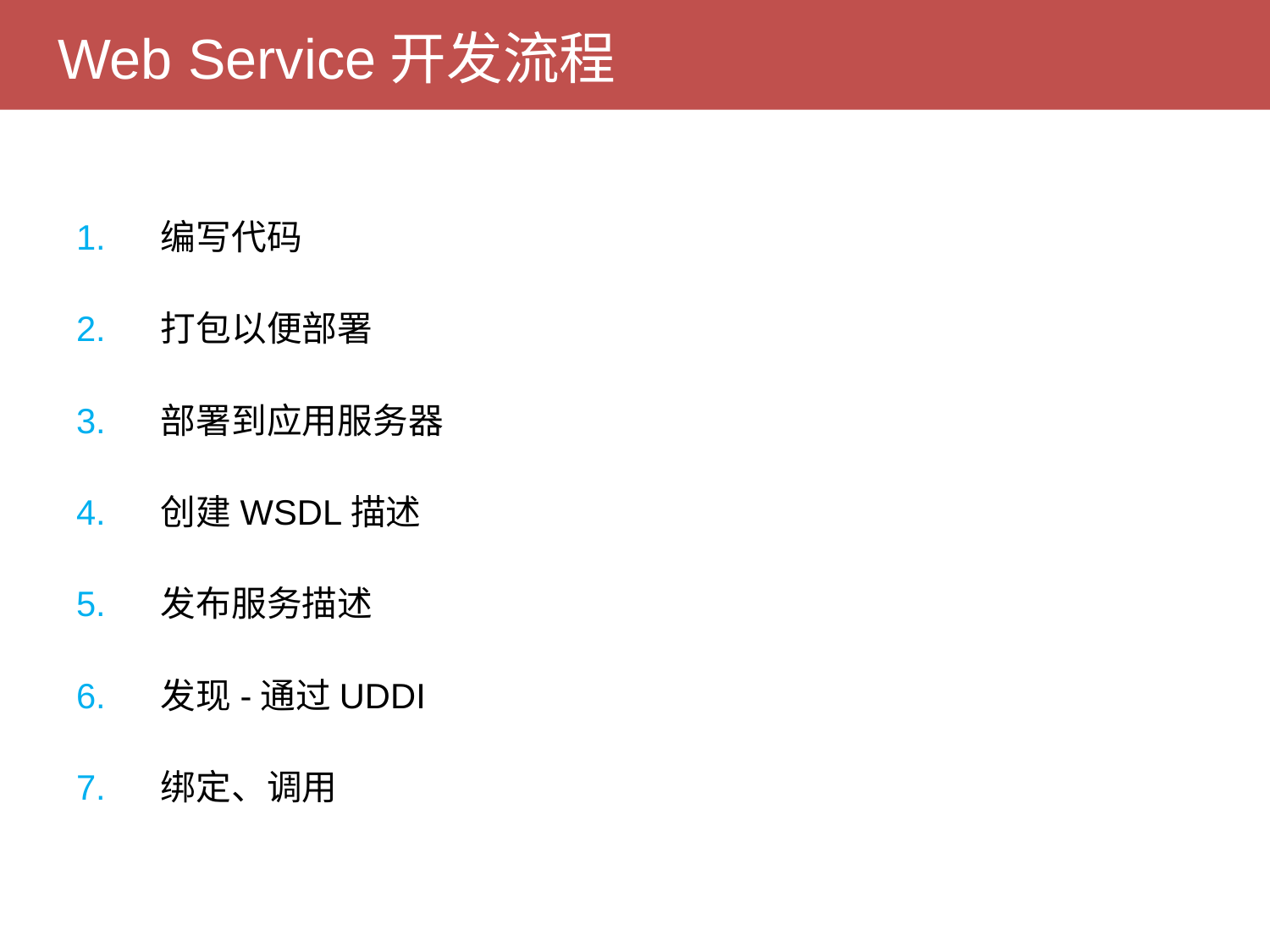

# Web Service开发流程
编写代码
打包以便部署
部署到应用服务器
创建WSDL描述
发布服务描述
发现-通过UDDI
绑定、调用